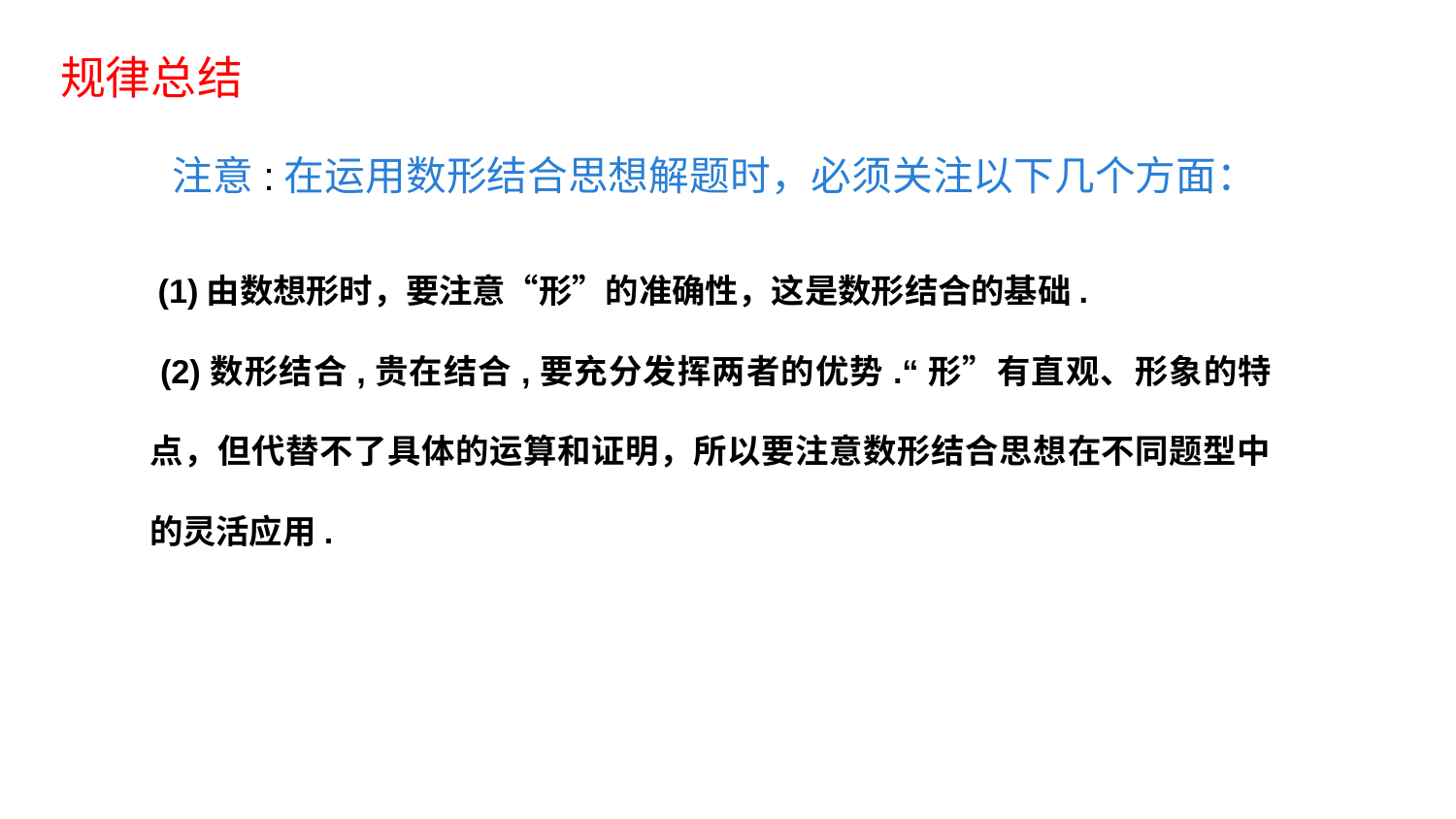

规律总结
  注意:在运用数形结合思想解题时，必须关注以下几个方面：

 (1)由数想形时，要注意“形”的准确性，这是数形结合的基础.
 (2)数形结合,贵在结合,要充分发挥两者的优势.“形”有直观、形象的特点，但代替不了具体的运算和证明，所以要注意数形结合思想在不同题型中的灵活应用.